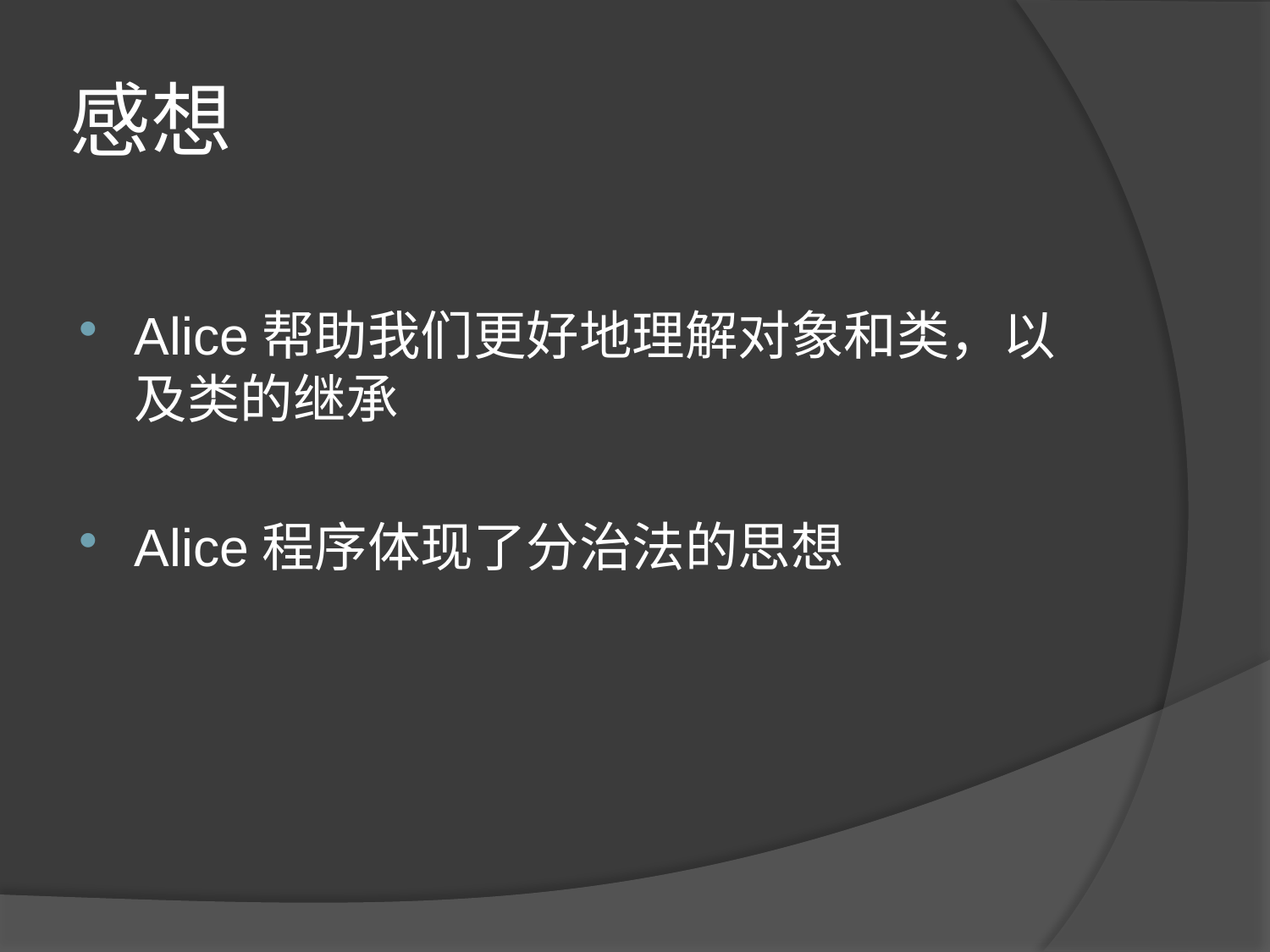

# 感想

Alice帮助我们更好地理解对象和类，以及类的继承

Alice程序体现了分治法的思想